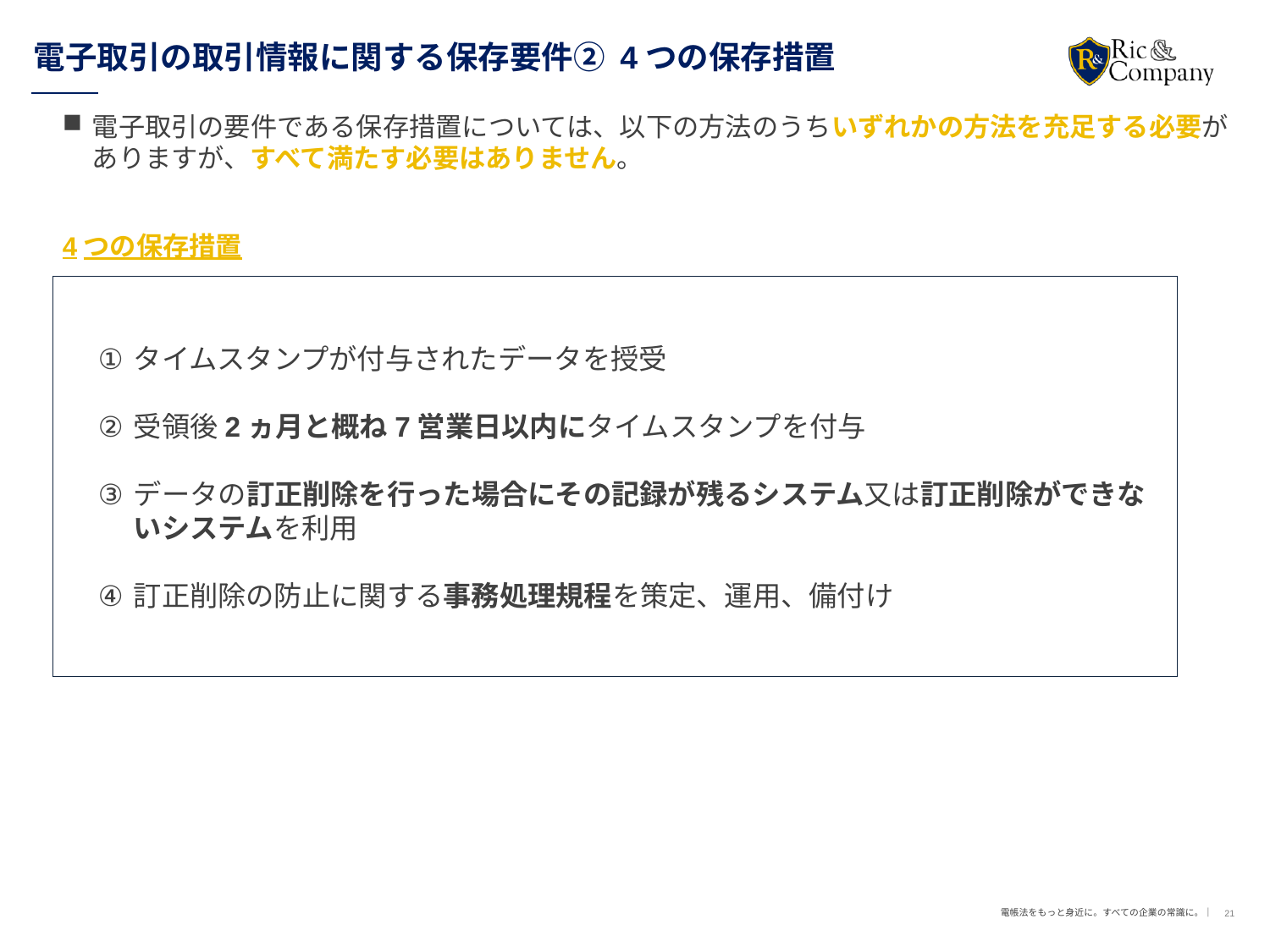

# 電子取引の取引情報に関する保存要件② 4つの保存措置
電子取引の要件である保存措置については、以下の方法のうちいずれかの方法を充足する必要がありますが、すべて満たす必要はありません。

4つの保存措置
タイムスタンプが付与されたデータを授受

受領後2ヵ月と概ね7営業日以内にタイムスタンプを付与

データの訂正削除を行った場合にその記録が残るシステム又は訂正削除ができないシステムを利用

訂正削除の防止に関する事務処理規程を策定、運用、備付け